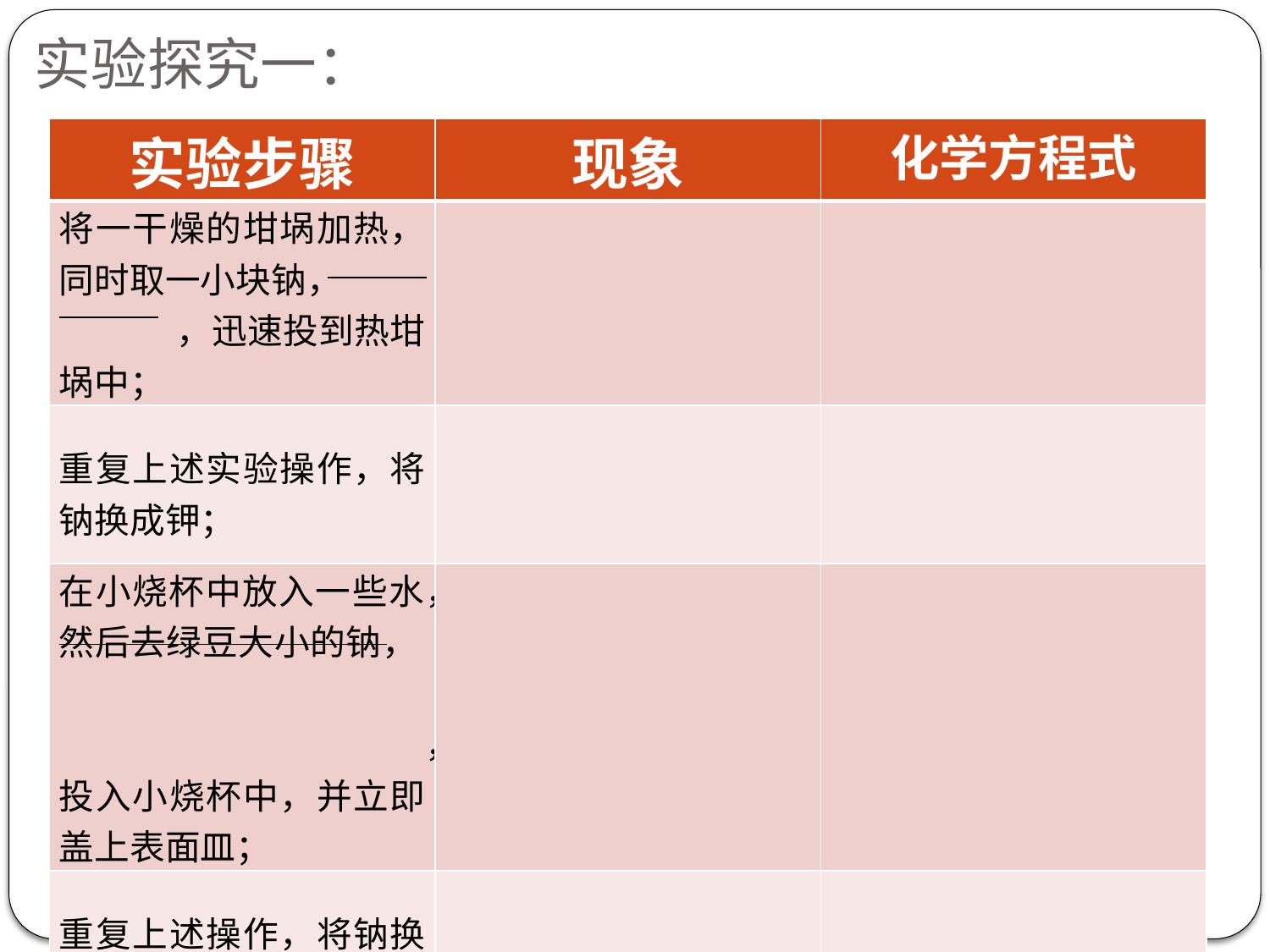

# 实验探究一：
| 实验步骤 | 现象 | 化学方程式 |
| --- | --- | --- |
| 将一干燥的坩埚加热，同时取一小块钠， ，迅速投到热坩埚中； |  |  |
| 重复上述实验操作，将钠换成钾； |  |  |
| 在小烧杯中放入一些水，然后去绿豆大小的钠， ， 投入小烧杯中，并立即盖上表面皿； |  |  |
| 重复上述操作，将钠换成钾。 |  |  |